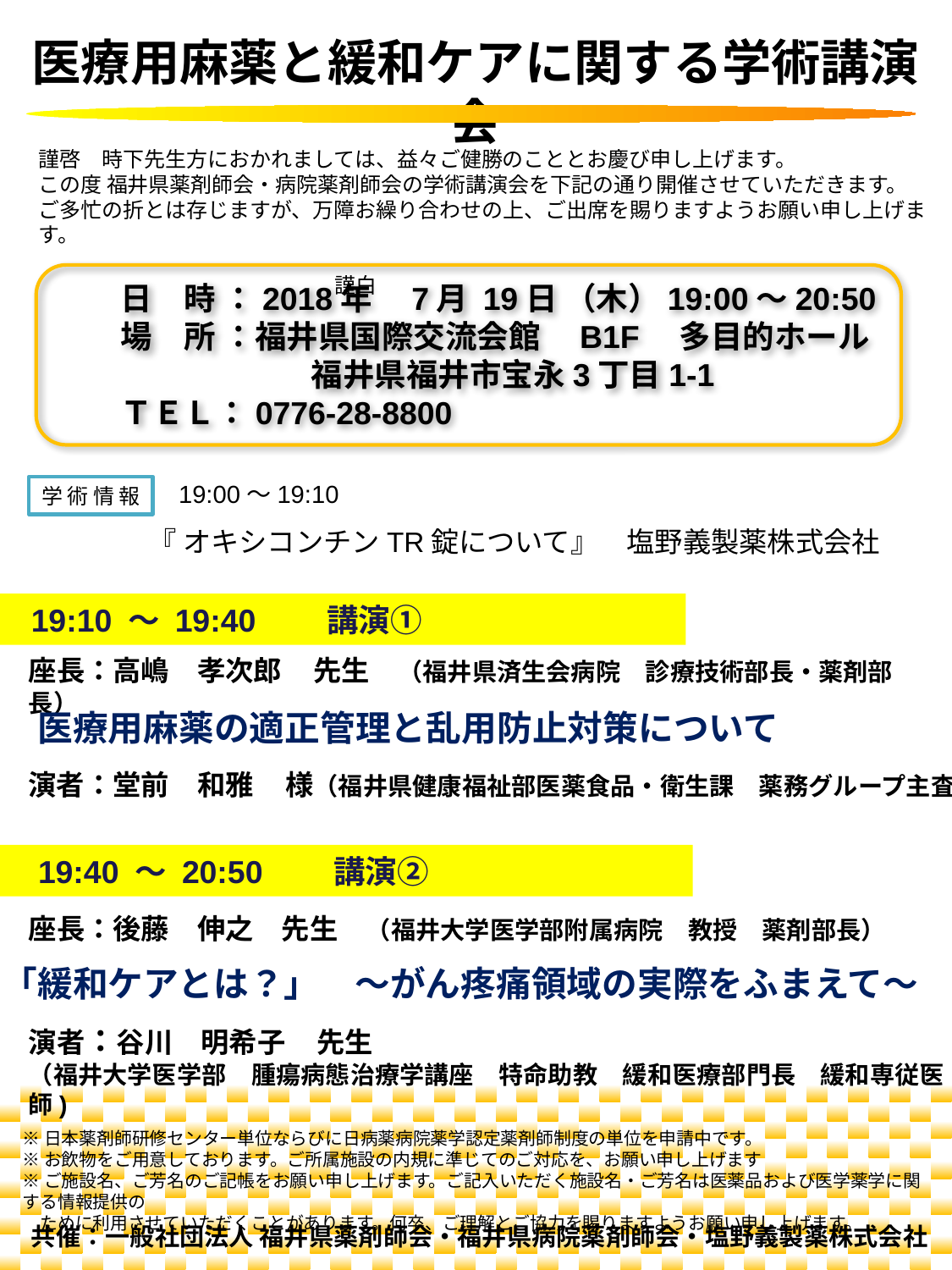

医療用麻薬と緩和ケアに関する学術講演会

謹啓　時下先生方におかれましては、益々ご健勝のこととお慶び申し上げます。
この度 福井県薬剤師会・病院薬剤師会の学術講演会を下記の通り開催させていただきます。
ご多忙の折とは存じますが、万障お繰り合わせの上、ご出席を賜りますようお願い申し上げます。
　　　　　　　　　　　　　　　　　　　　　　　　　　　　　　　　　　　　　　　　　　　　　　　　　　　　　　　　　謹白
　　日　時 ：2018年　7月 19日 （木）19:00～20:50
　　場　所 ：福井県国際交流会館　B1F　多目的ホール
　　　　　　　　福井県福井市宝永3丁目1-1
　　ＴＥＬ：0776-28-8800
19:00～19:10
学 術 情 報
『 オキシコンチンTR錠について』　塩野義製薬株式会社
　19:10 ～ 19:40　　講演①
座長：高嶋　孝次郎　先生　（福井県済生会病院　診療技術部長・薬剤部長）
医療用麻薬の適正管理と乱用防止対策について
演者：堂前　和雅　様（福井県健康福祉部医薬食品・衛生課　薬務グループ主査）
　19:40 ～ 20:50　　講演②
座長：後藤　伸之　先生　（福井大学医学部附属病院　教授　薬剤部長）
「緩和ケアとは？」　～がん疼痛領域の実際をふまえて～

演者：谷川　明希子　先生
（福井大学医学部　腫瘍病態治療学講座　特命助教　緩和医療部門長　緩和専従医師)

※日本薬剤師研修センター単位ならびに日病薬病院薬学認定薬剤師制度の単位を申請中です。
※お飲物をご用意しております。ご所属施設の内規に準じてのご対応を、お願い申し上げます
※ご施設名、ご芳名のご記帳をお願い申し上げます。ご記入いただく施設名・ご芳名は医薬品および医学薬学に関する情報提供の
　ために利用させていただくことがあります。何卒、ご理解とご協力を賜りますようお願い申し上げます。

共催：一般社団法人 福井県薬剤師会・福井県病院薬剤師会・塩野義製薬株式会社